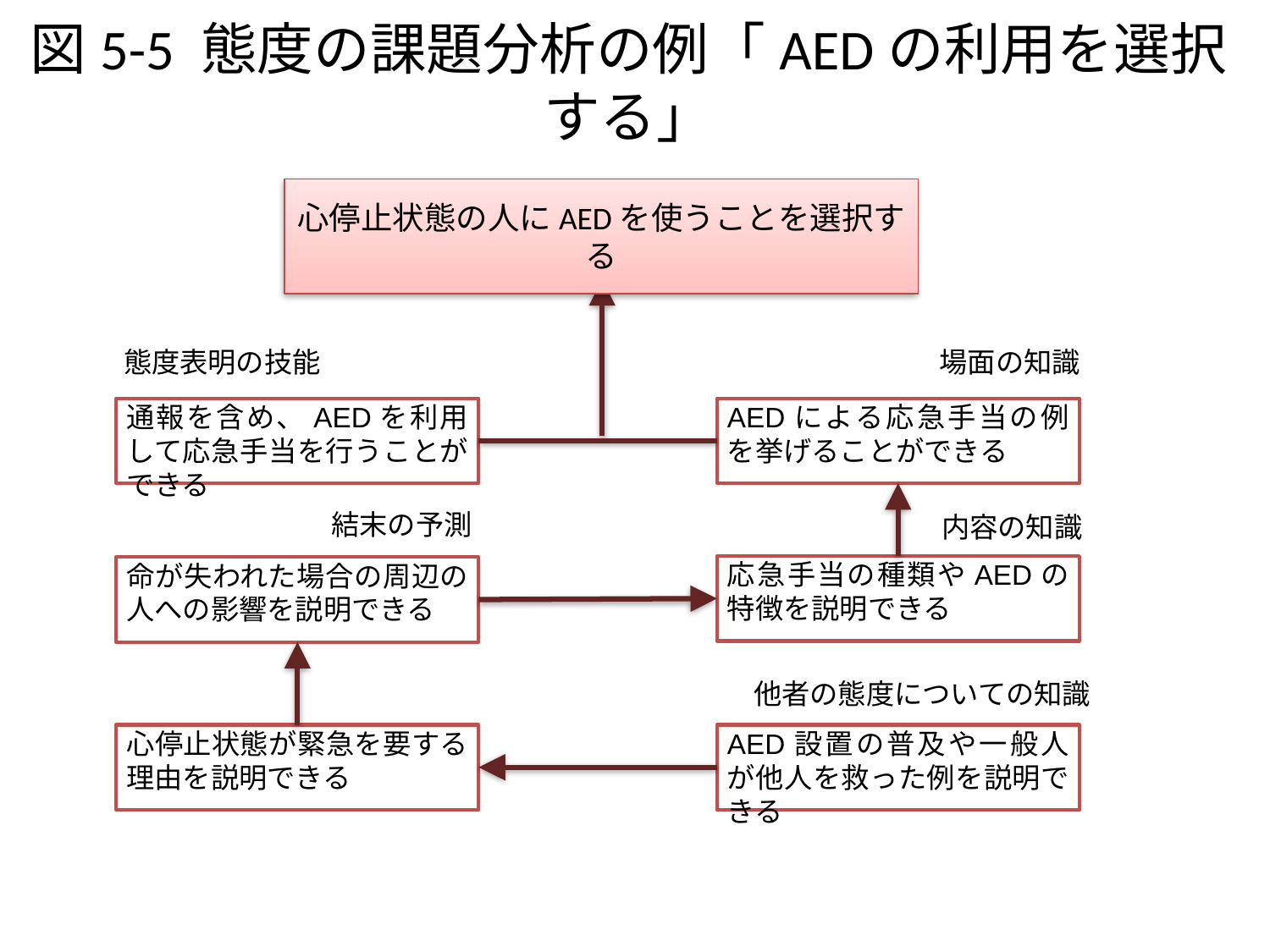

# 図5-5 態度の課題分析の例「AEDの利用を選択する」
心停止状態の人にAEDを使うことを選択する
態度表明の技能
場面の知識
通報を含め、AEDを利用して応急手当を行うことができる
AEDによる応急手当の例を挙げることができる
結末の予測
内容の知識
応急手当の種類やAEDの特徴を説明できる
命が失われた場合の周辺の人への影響を説明できる
他者の態度についての知識
心停止状態が緊急を要する理由を説明できる
AED設置の普及や一般人が他人を救った例を説明できる